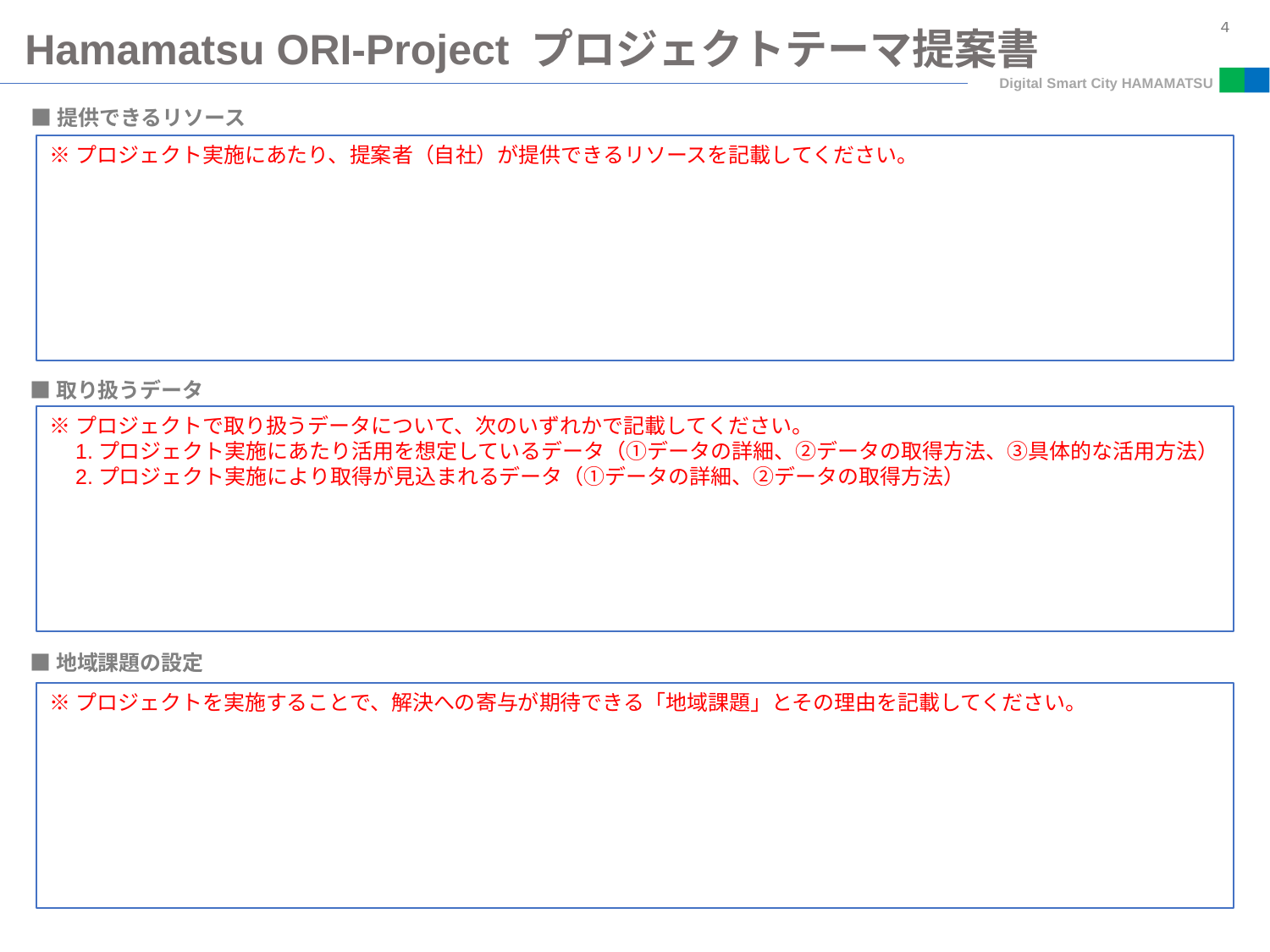

Hamamatsu ORI-Project プロジェクトテーマ提案書
■提供できるリソース
※プロジェクト実施にあたり、提案者（自社）が提供できるリソースを記載してください。

■取り扱うデータ
※プロジェクトで取り扱うデータについて、次のいずれかで記載してください。
　1.プロジェクト実施にあたり活用を想定しているデータ（①データの詳細、②データの取得方法、③具体的な活用方法）
　2.プロジェクト実施により取得が見込まれるデータ（①データの詳細、②データの取得方法）

■地域課題の設定
※プロジェクトを実施することで、解決への寄与が期待できる「地域課題」とその理由を記載してください。